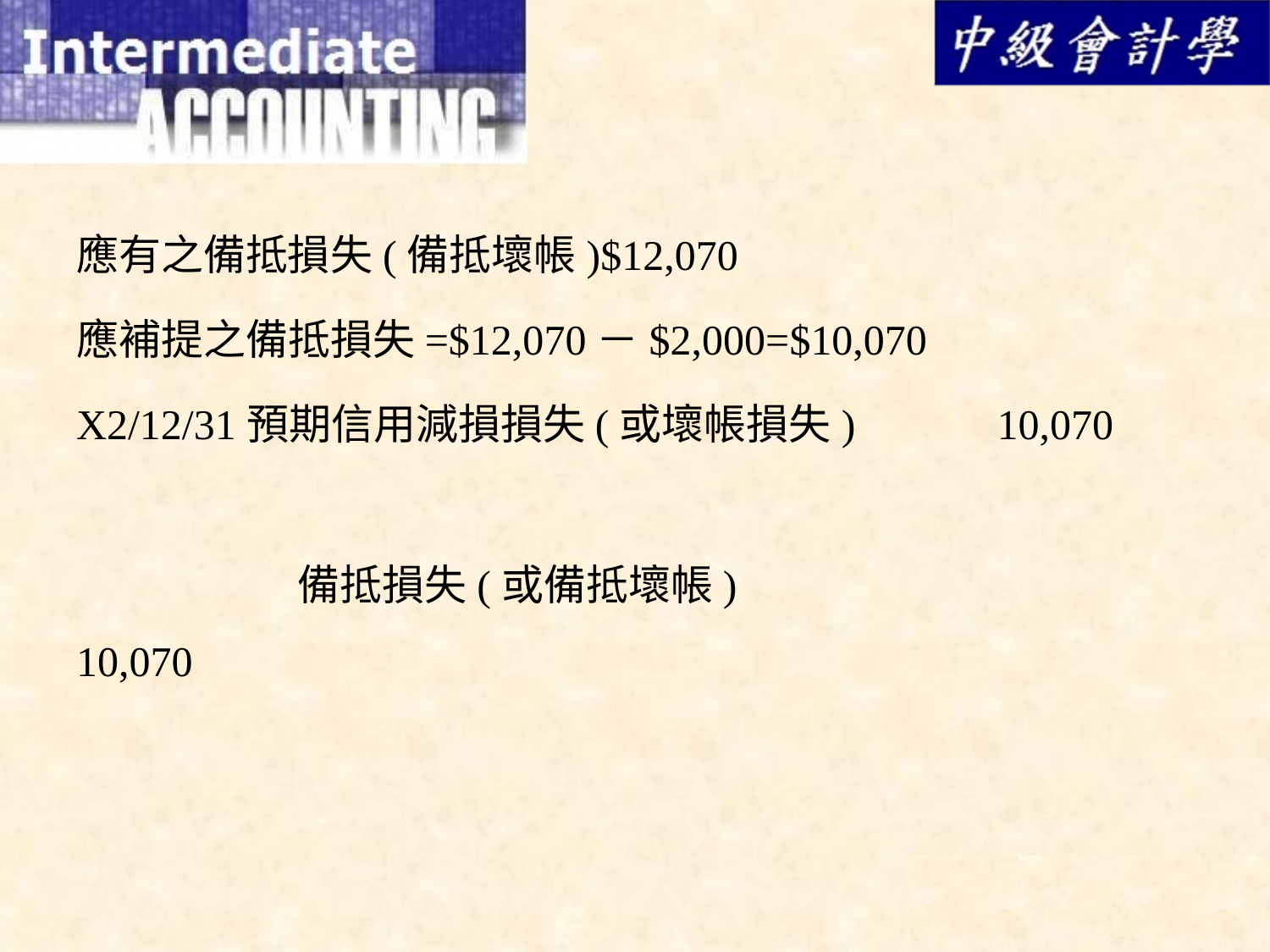

應有之備抵損失(備抵壞帳)$12,070
應補提之備抵損失=$12,070－$2,000=$10,070
X2/12/31預期信用減損損失(或壞帳損失)	   10,070
	　　 備抵損失(或備抵壞帳)			   10,070